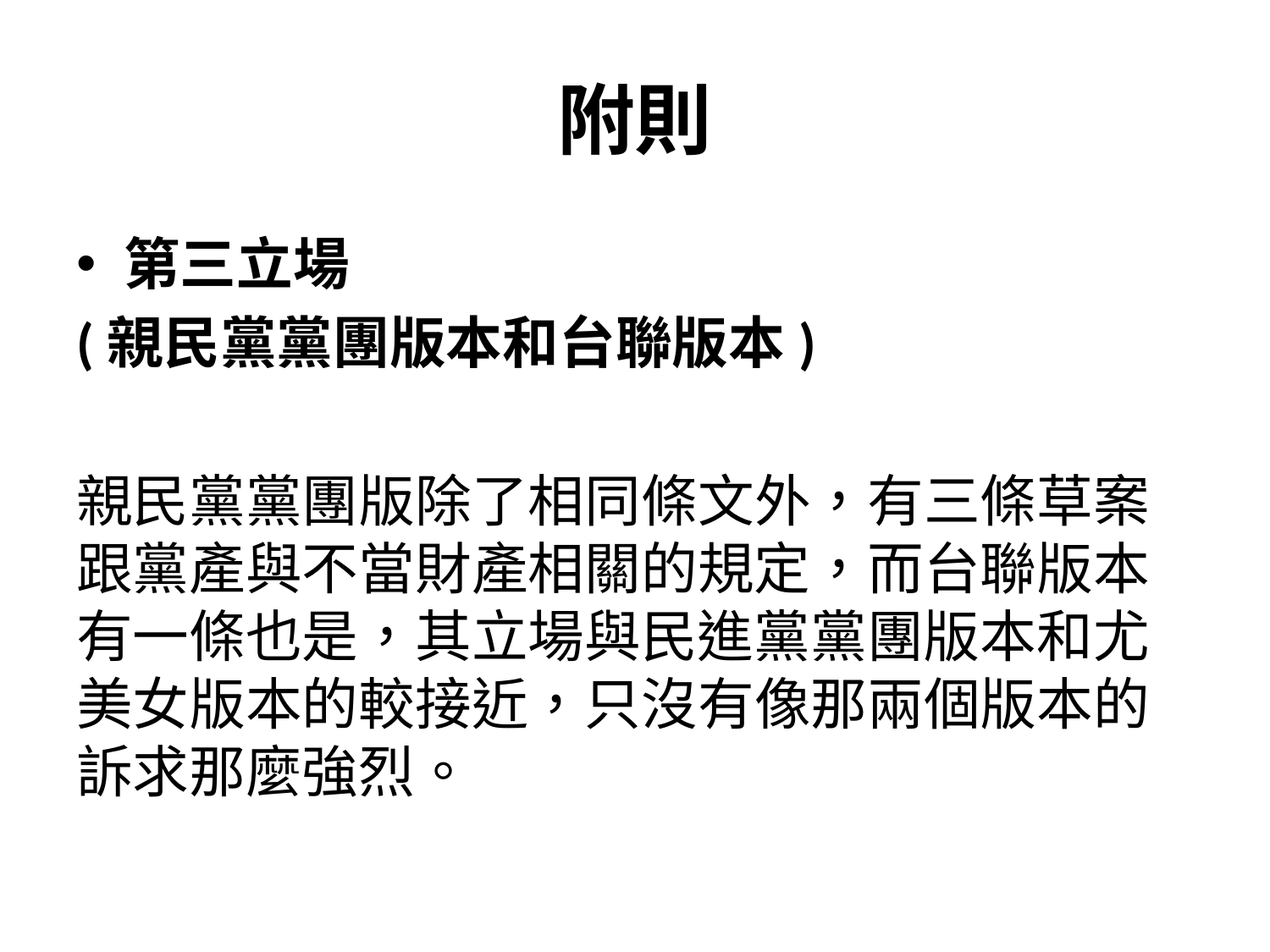

# 附則
第三立場
(親民黨黨團版本和台聯版本)

親民黨黨團版除了相同條文外，有三條草案跟黨產與不當財產相關的規定，而台聯版本有一條也是，其立場與民進黨黨團版本和尤美女版本的較接近，只沒有像那兩個版本的訴求那麼強烈。